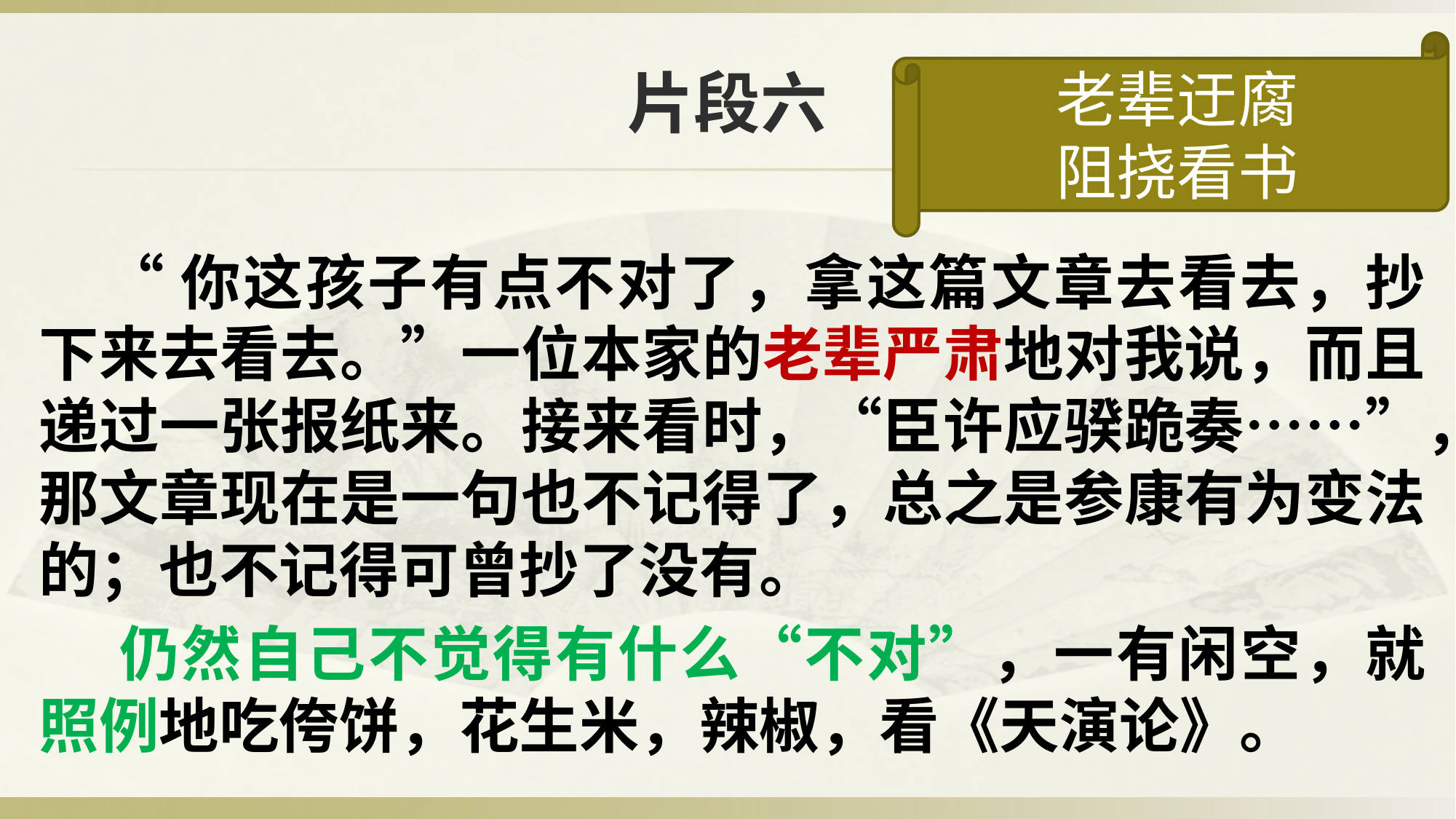

# 片段六
老辈迂腐
阻挠看书

    “你这孩子有点不对了，拿这篇文章去看去，抄下来去看去。”一位本家的老辈严肃地对我说，而且递过一张报纸来。接来看时，“臣许应骙跪奏……”，那文章现在是一句也不记得了，总之是参康有为变法的；也不记得可曾抄了没有。
    仍然自己不觉得有什么“不对”，一有闲空，就照例地吃侉饼，花生米，辣椒，看《天演论》。